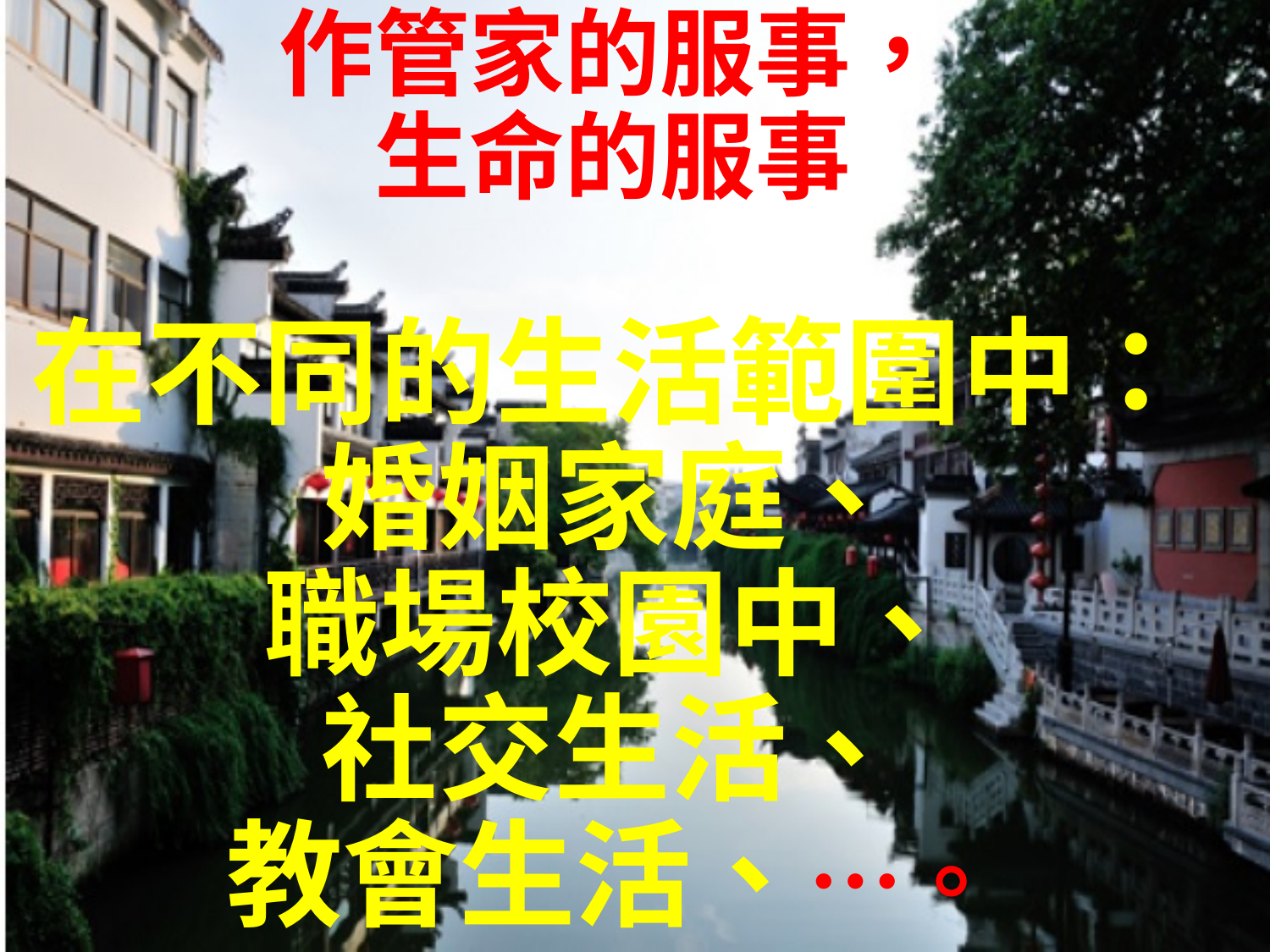

作管家的服事，
生命的服事

在不同的生活範圍中：
婚姻家庭、
職場校園中、
社交生活、
教會生活、…。